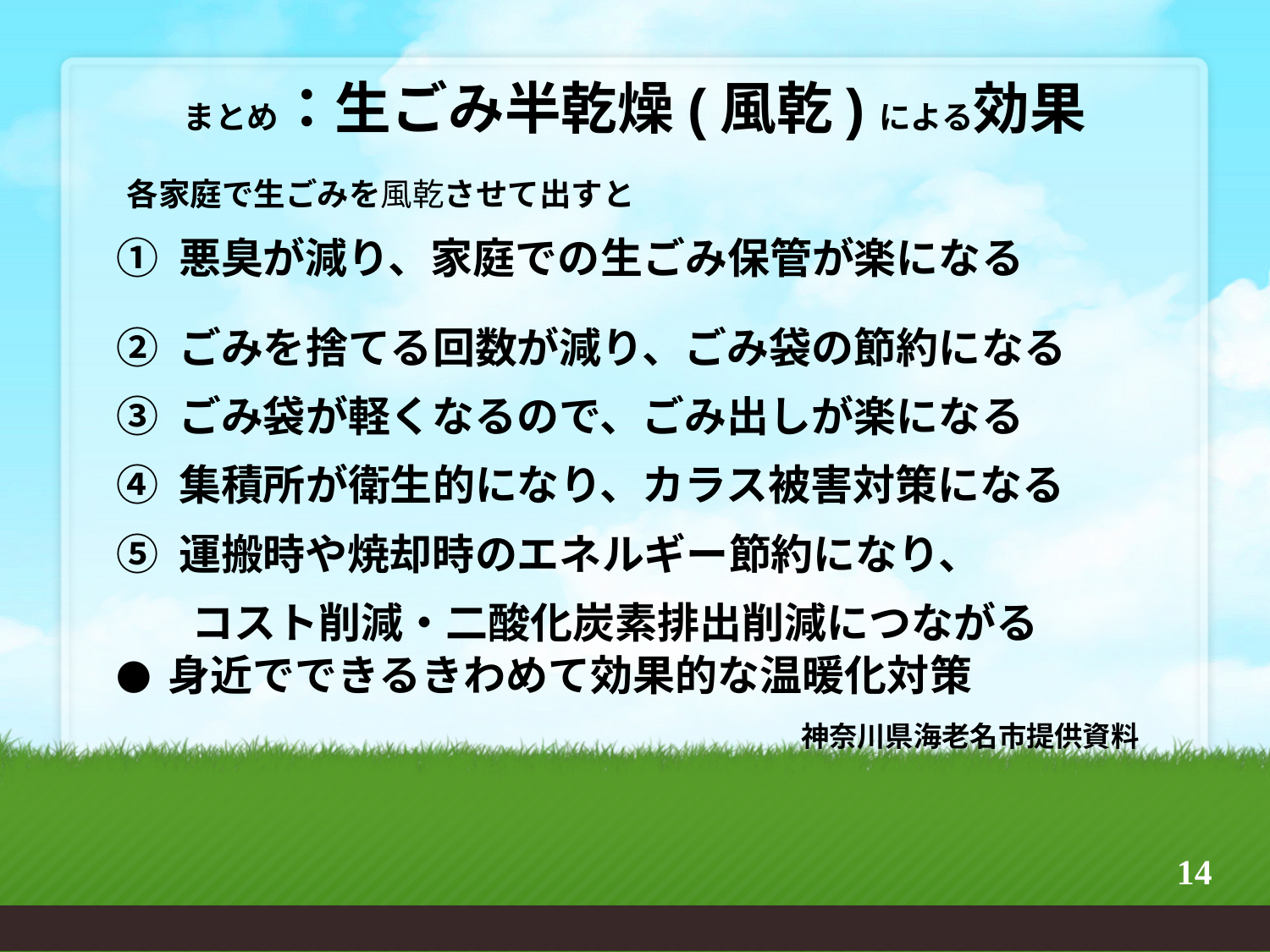

# まとめ：生ごみ半乾燥(風乾)による効果
  各家庭で生ごみを風乾させて出すと
  ① 悪臭が減り、家庭での生ごみ保管が楽になる
  ② ごみを捨てる回数が減り、ごみ袋の節約になる
  ③ ごみ袋が軽くなるので、ごみ出しが楽になる
  ④ 集積所が衛生的になり、カラス被害対策になる
  ⑤ 運搬時や焼却時のエネルギー節約になり、
　　 コスト削減・二酸化炭素排出削減につながる
  ● 身近でできるきわめて効果的な温暖化対策
　　　　　　　　　　　　　　　　　　　　　　　　　神奈川県海老名市提供資料

14